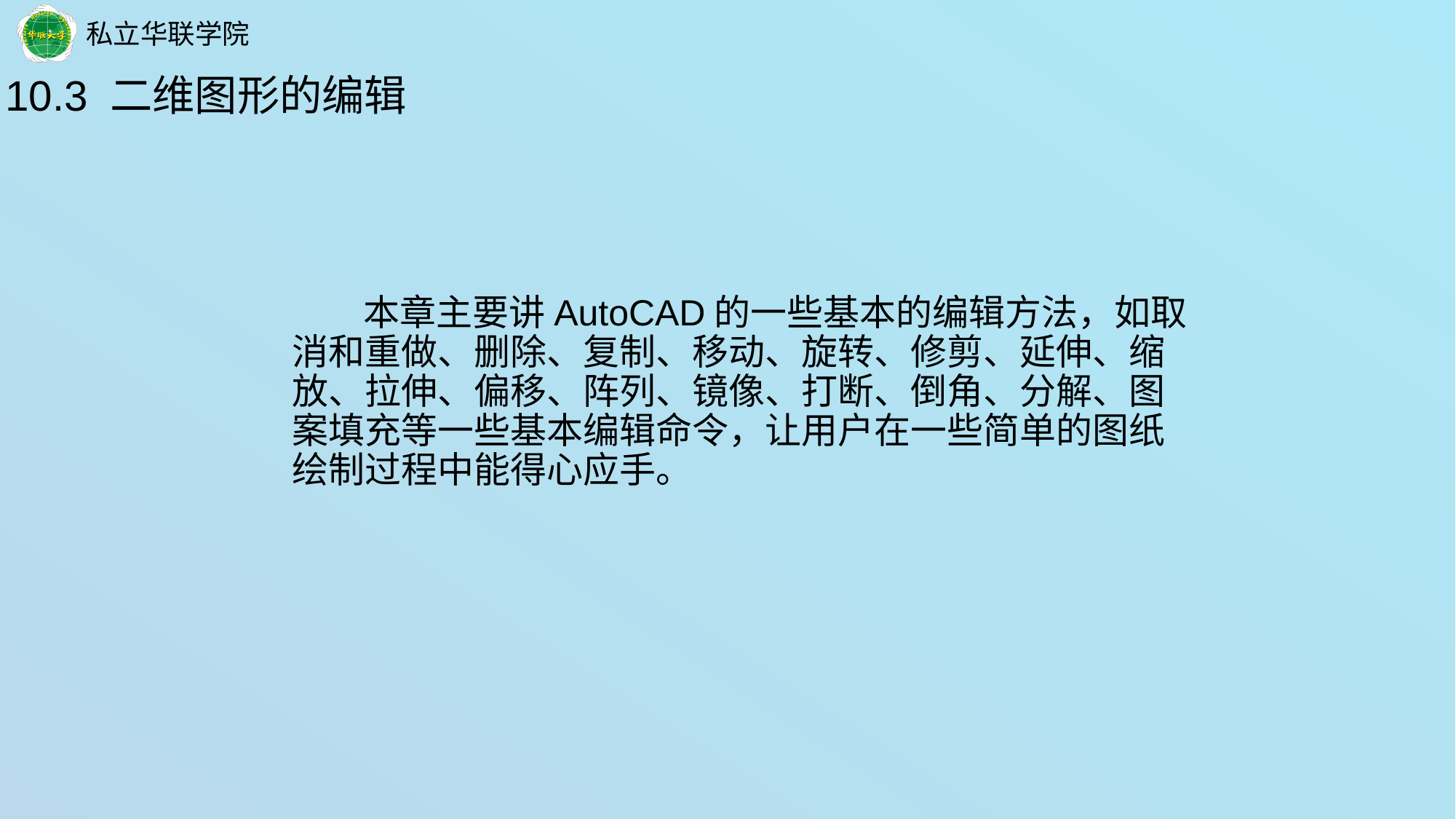

10.3 二维图形的编辑
           本章主要讲AutoCAD的一些基本的编辑方法，如取消和重做、删除、复制、移动、旋转、修剪、延伸、缩放、拉伸、偏移、阵列、镜像、打断、倒角、分解、图案填充等一些基本编辑命令，让用户在一些简单的图纸绘制过程中能得心应手。